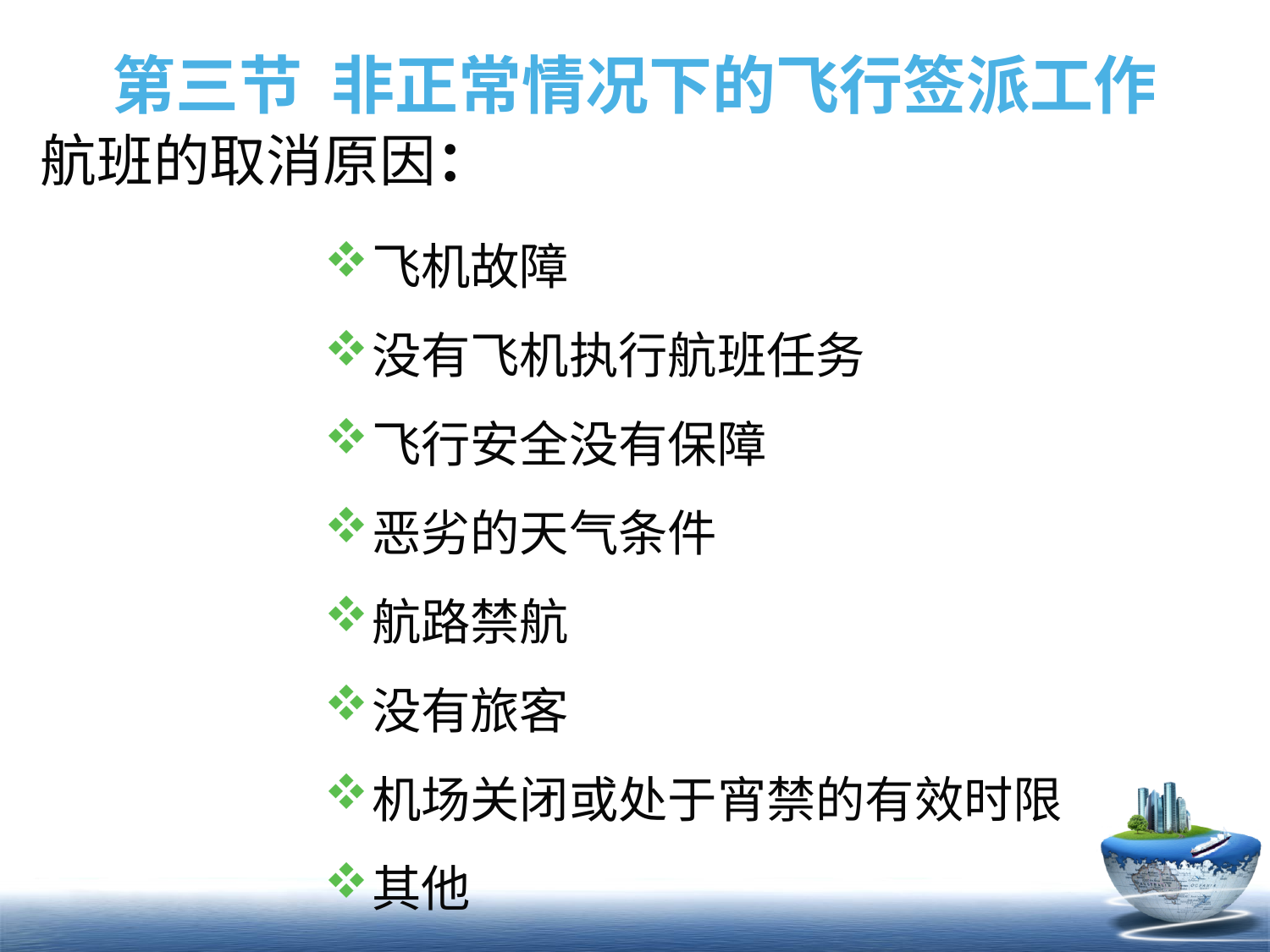

# 第三节  非正常情况下的飞行签派工作
航班的取消原因：
飞机故障
没有飞机执行航班任务
飞行安全没有保障
恶劣的天气条件
航路禁航
没有旅客
机场关闭或处于宵禁的有效时限
其他